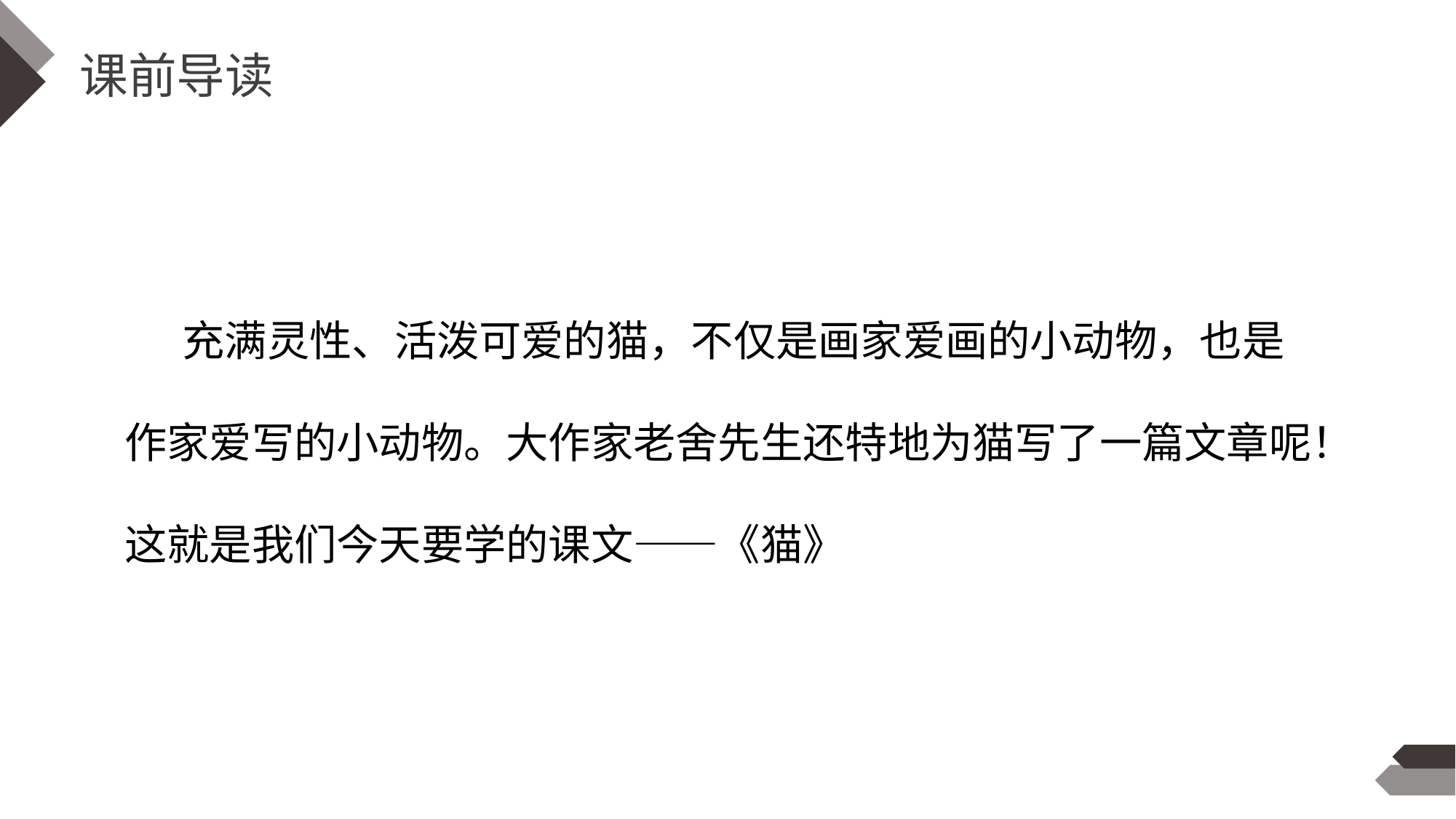

课前导读
      充满灵性、活泼可爱的猫，不仅是画家爱画的小动物，也是作家爱写的小动物。大作家老舍先生还特地为猫写了一篇文章呢！这就是我们今天要学的课文——《猫》